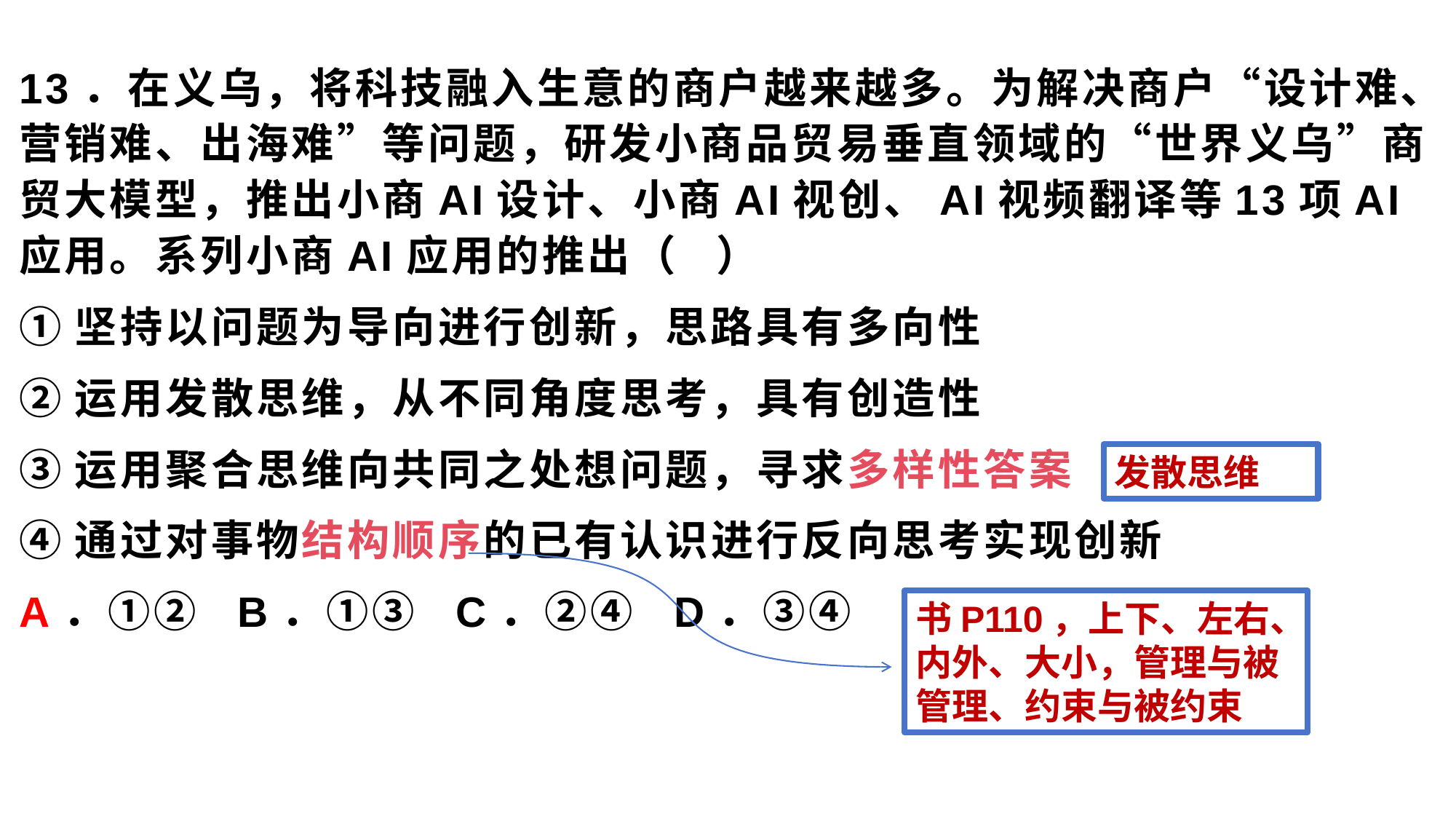

13．在义乌，将科技融入生意的商户越来越多。为解决商户“设计难、营销难、出海难”等问题，研发小商品贸易垂直领域的“世界义乌”商贸大模型，推出小商AI设计、小商AI视创、AI视频翻译等13项AI应用。系列小商AI应用的推出（   ）
①坚持以问题为导向进行创新，思路具有多向性
②运用发散思维，从不同角度思考，具有创造性
③运用聚合思维向共同之处想问题，寻求多样性答案
④通过对事物结构顺序的已有认识进行反向思考实现创新
A．①②	B．①③	C．②④	D．③④
发散思维
书P110，上下、左右、内外、大小，管理与被管理、约束与被约束